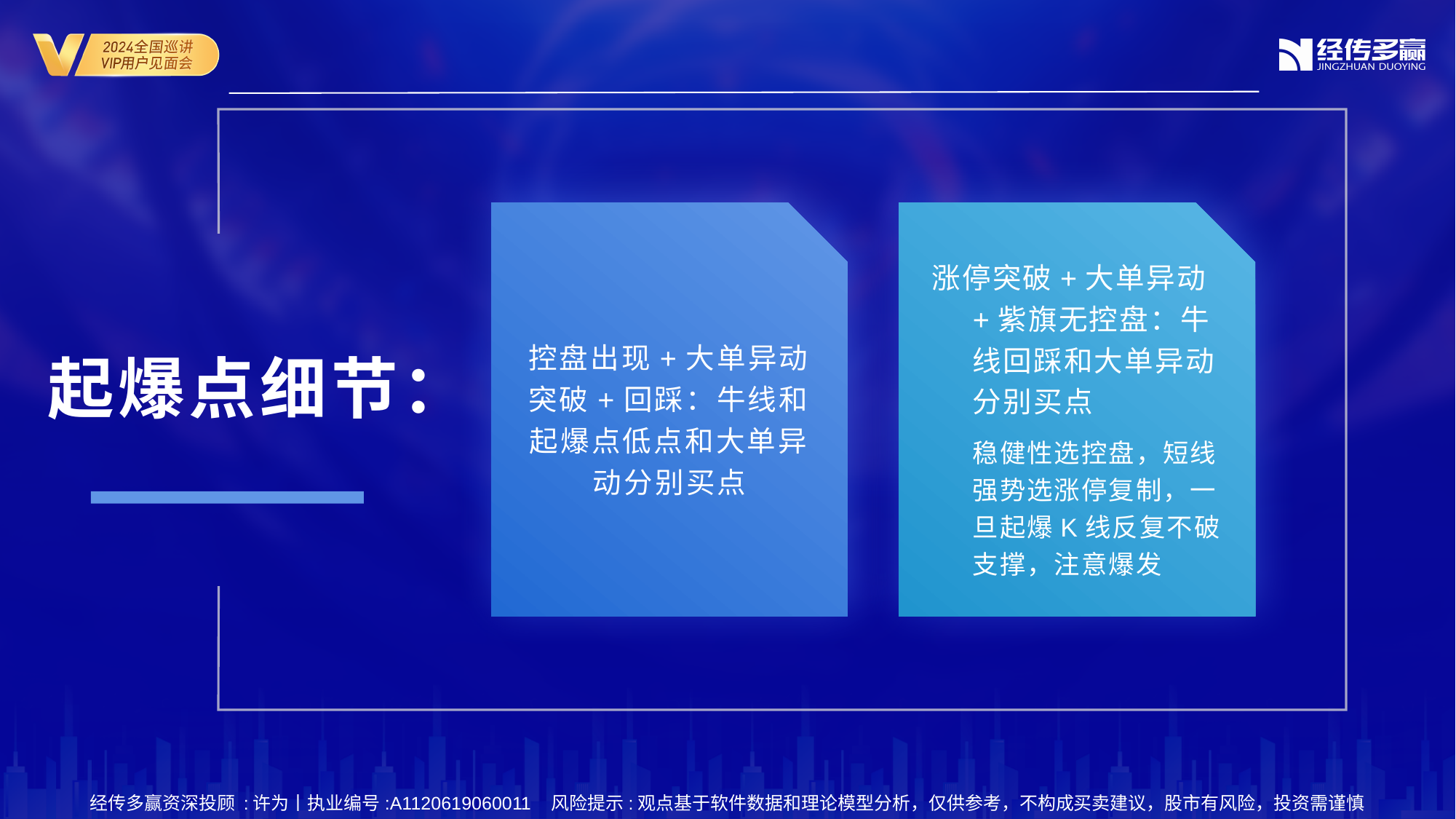

控盘出现+大单异动突破+回踩：牛线和起爆点低点和大单异动分别买点
涨停突破+大单异动+紫旗无控盘：牛线回踩和大单异动分别买点
稳健性选控盘，短线强势选涨停复制，一旦起爆K线反复不破支撑，注意爆发
起爆点细节：

经传多赢资深投顾 :许为丨执业编号:A1120619060011   风险提示:观点基于软件数据和理论模型分析，仅供参考，不构成买卖建议，股市有风险，投资需谨慎